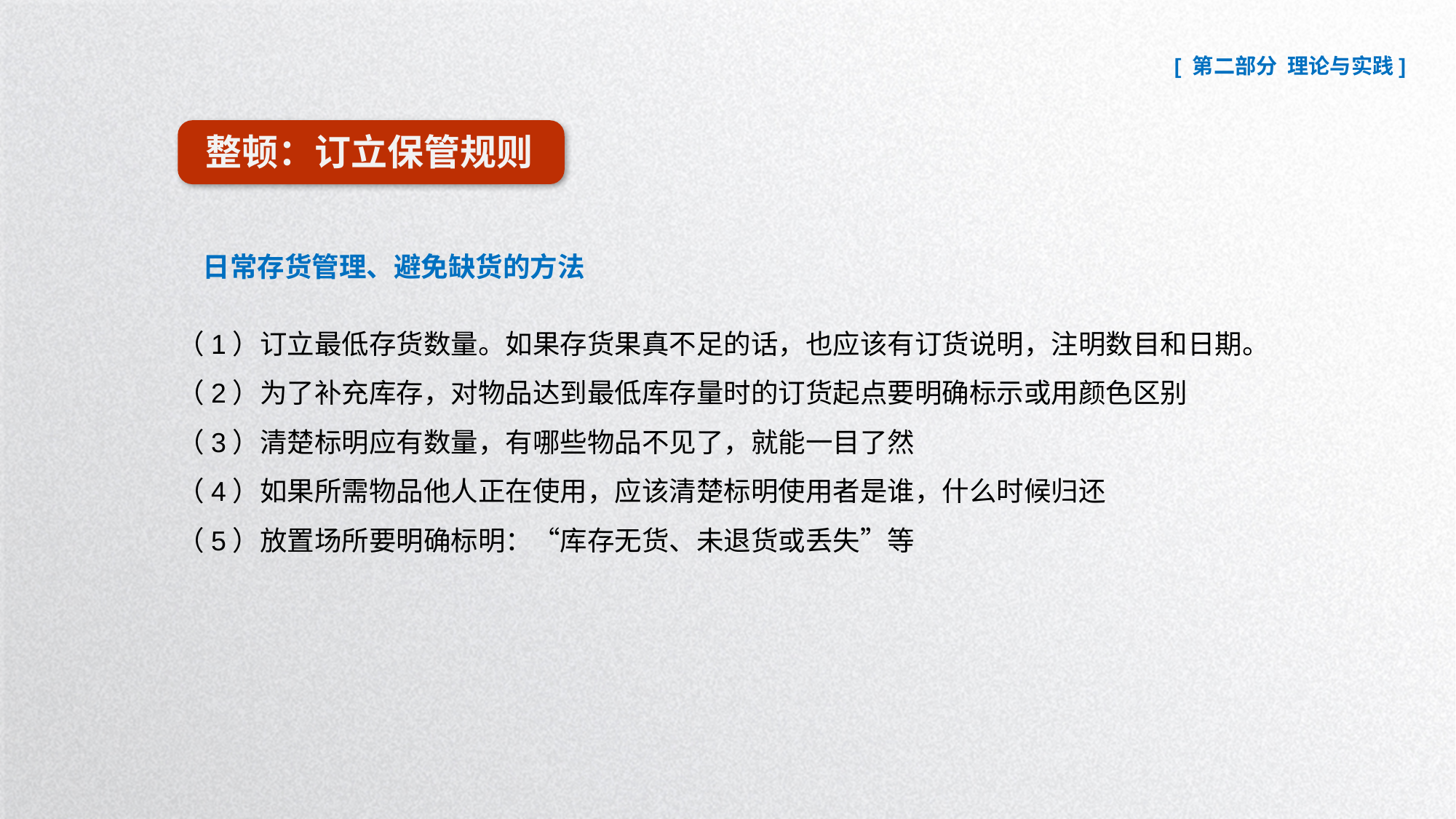

整顿：订立保管规则
日常存货管理、避免缺货的方法
（1）订立最低存货数量。如果存货果真不足的话，也应该有订货说明，注明数目和日期。
（2）为了补充库存，对物品达到最低库存量时的订货起点要明确标示或用颜色区别
（3）清楚标明应有数量，有哪些物品不见了，就能一目了然
（4）如果所需物品他人正在使用，应该清楚标明使用者是谁，什么时候归还
（5）放置场所要明确标明：“库存无货、未退货或丢失”等